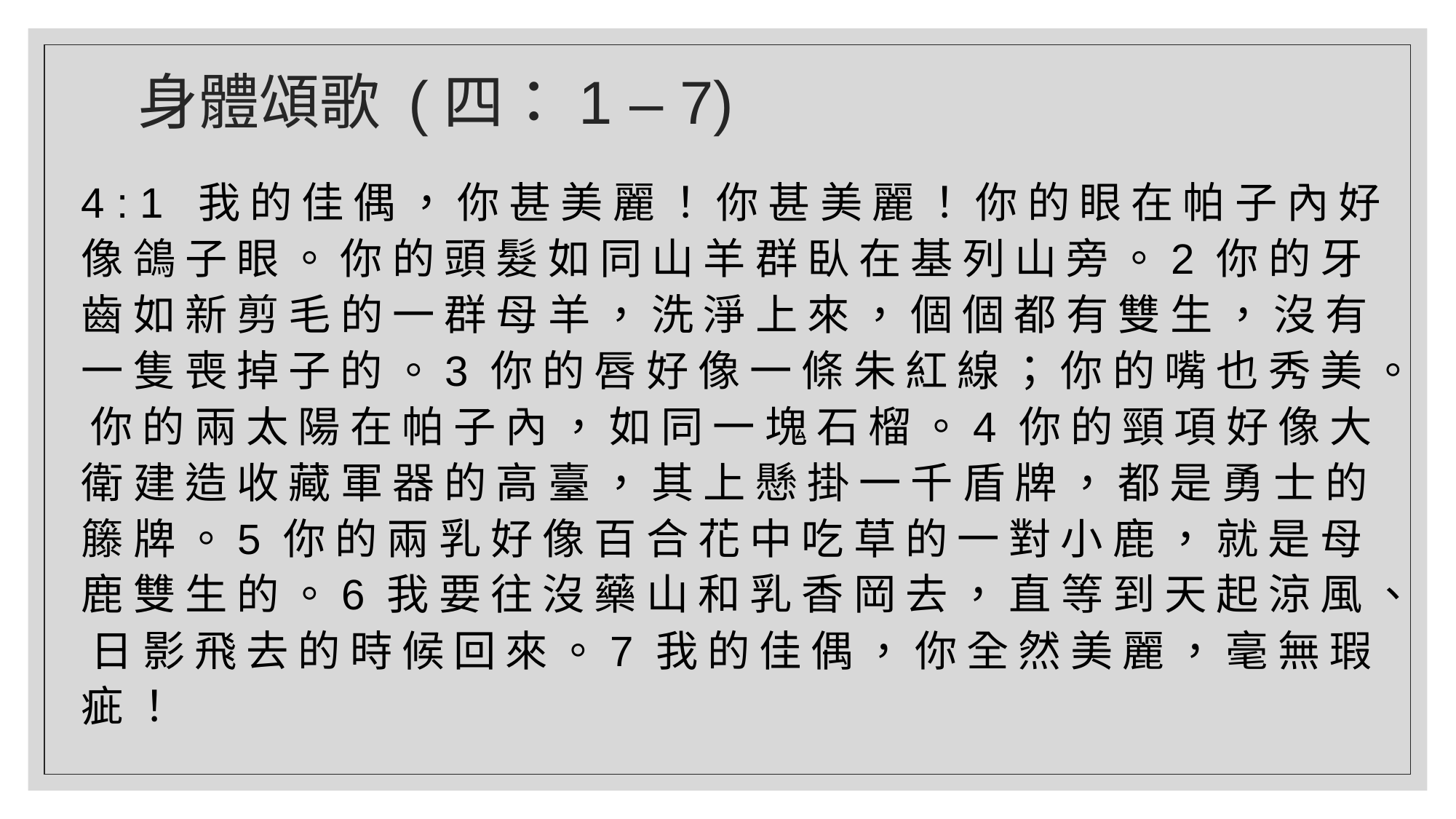

# 身體頌歌 (四：1 – 7)
4 : 1  我 的 佳 偶 ， 你 甚 美 麗 ！ 你 甚 美 麗 ！ 你 的 眼 在 帕 子 內 好 像 鴿 子 眼 。 你 的 頭 髮 如 同 山 羊 群 臥 在 基 列 山 旁 。2 你 的 牙 齒 如 新 剪 毛 的 一 群 母 羊 ， 洗 淨 上 來 ， 個 個 都 有 雙 生 ， 沒 有 一 隻 喪 掉 子 的 。3 你 的 唇 好 像 一 條 朱 紅 線 ； 你 的 嘴 也 秀 美 。 你 的 兩 太 陽 在 帕 子 內 ， 如 同 一 塊 石 榴 。4 你 的 頸 項 好 像 大 衛 建 造 收 藏 軍 器 的 高 臺 ， 其 上 懸 掛 一 千 盾 牌 ， 都 是 勇 士 的 籐 牌 。5 你 的 兩 乳 好 像 百 合 花 中 吃 草 的 一 對 小 鹿 ， 就 是 母 鹿 雙 生 的 。6 我 要 往 沒 藥 山 和 乳 香 岡 去 ， 直 等 到 天 起 涼 風 、 日 影 飛 去 的 時 候 回 來 。7 我 的 佳 偶 ， 你 全 然 美 麗 ， 毫 無 瑕 疵 ！